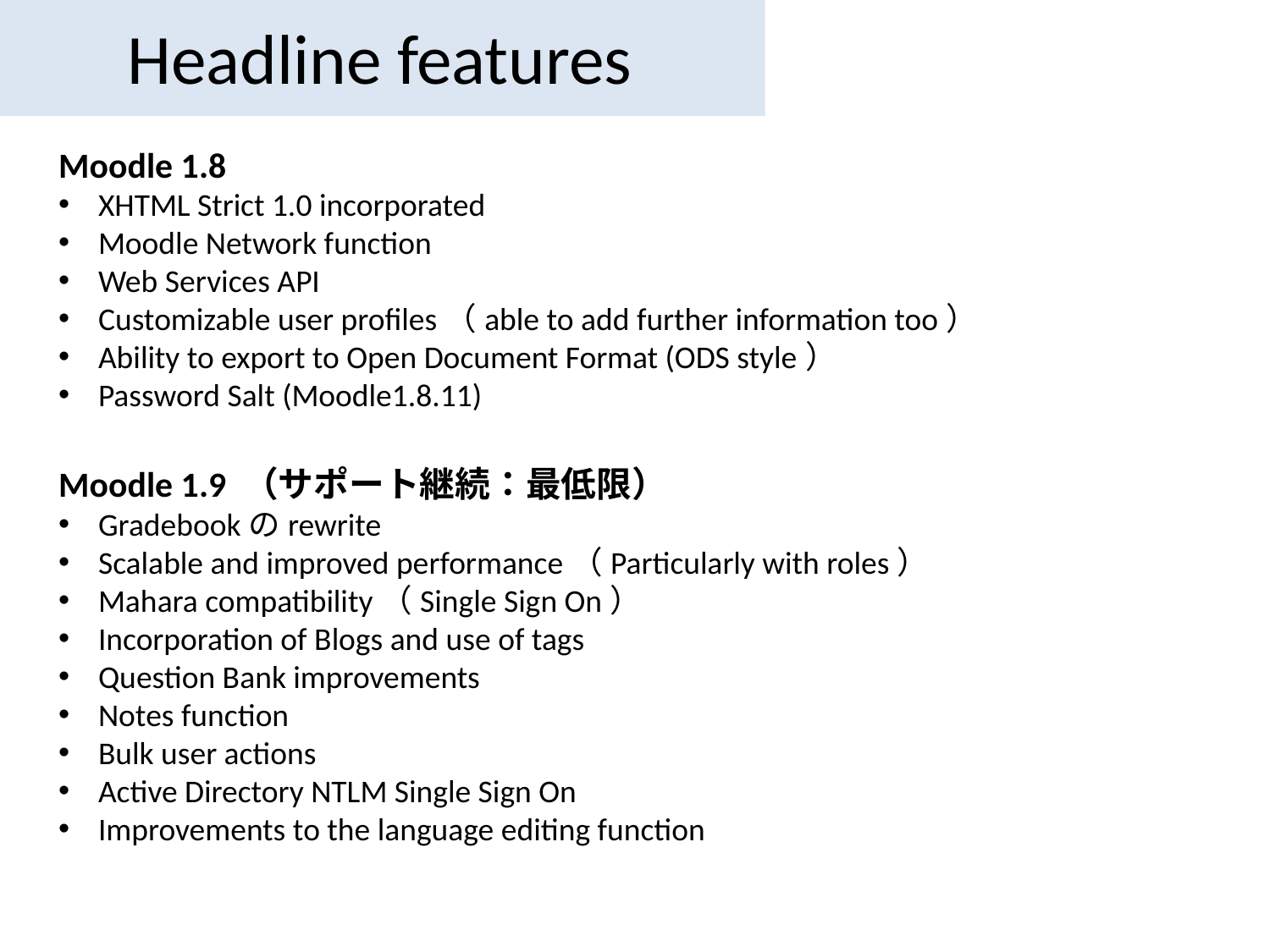

# Headline features
Moodle 1.8
XHTML Strict 1.0 incorporated
Moodle Network function
Web Services API
Customizable user profiles（able to add further information too）
Ability to export to Open Document Format (ODS style）
Password Salt (Moodle1.8.11)
Moodle 1.9 （サポート継続：最低限）
Gradebookのrewrite
Scalable and improved performance（Particularly with roles）
Mahara compatibility（Single Sign On）
Incorporation of Blogs and use of tags
Question Bank improvements
Notes function
Bulk user actions
Active Directory NTLM Single Sign On
Improvements to the language editing function